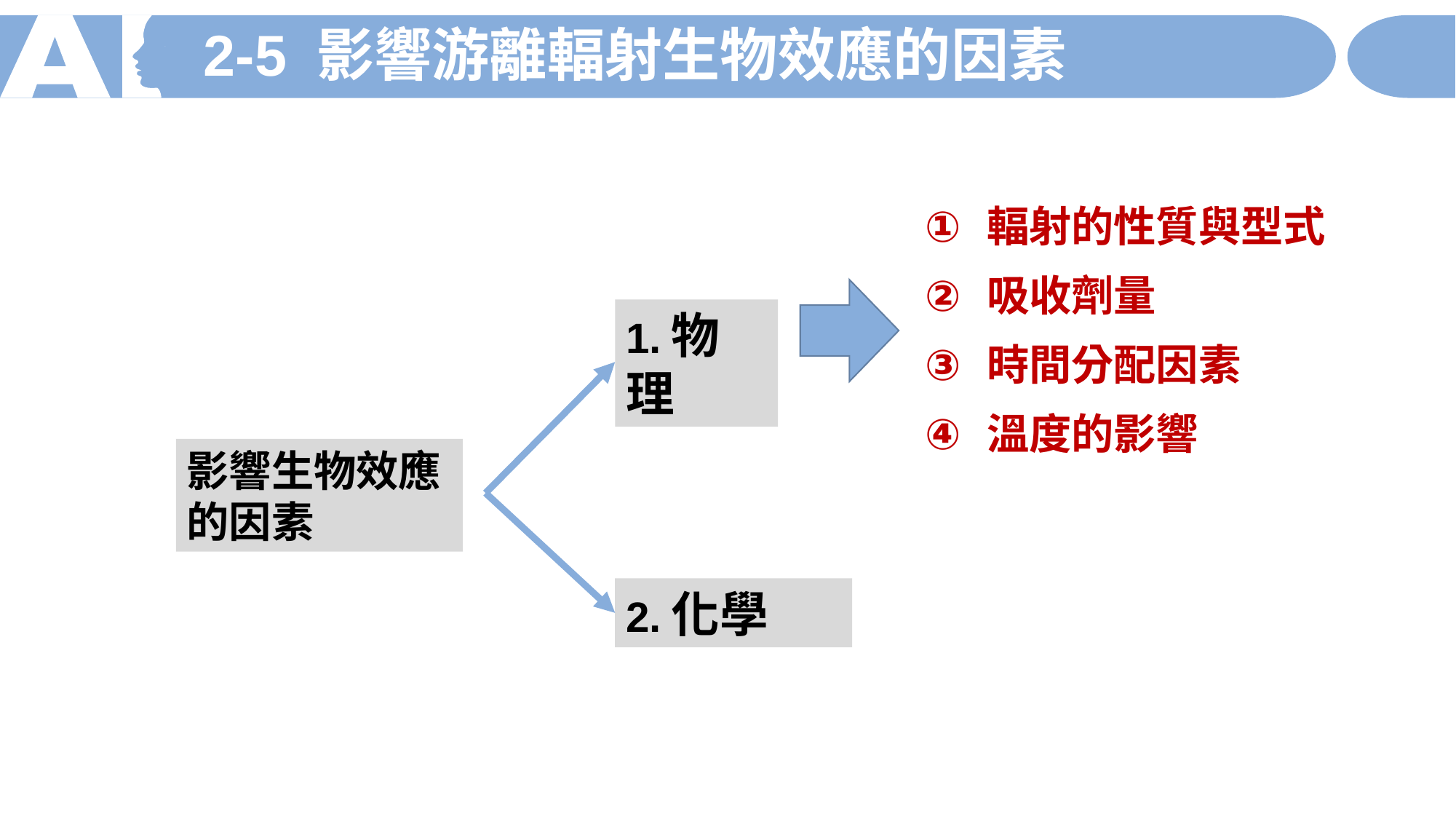

2-5 影響游離輻射生物效應的因素
輻射的性質與型式
吸收劑量
時間分配因素
溫度的影響

1.物理
影響生物效應
的因素
2.化學